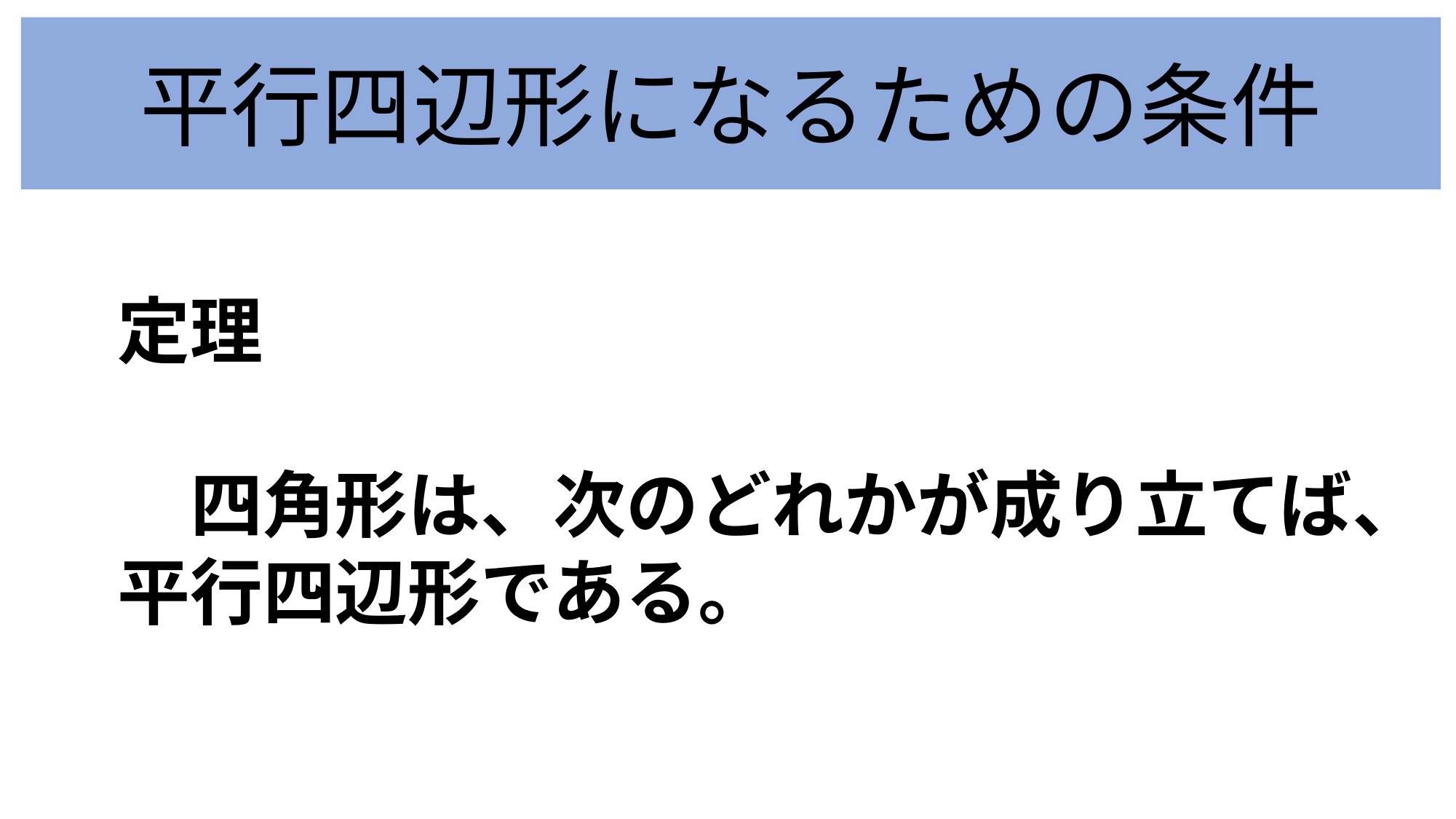

平行四辺形になるための条件
定理

　四角形は、次のどれかが成り立てば、
平行四辺形である。